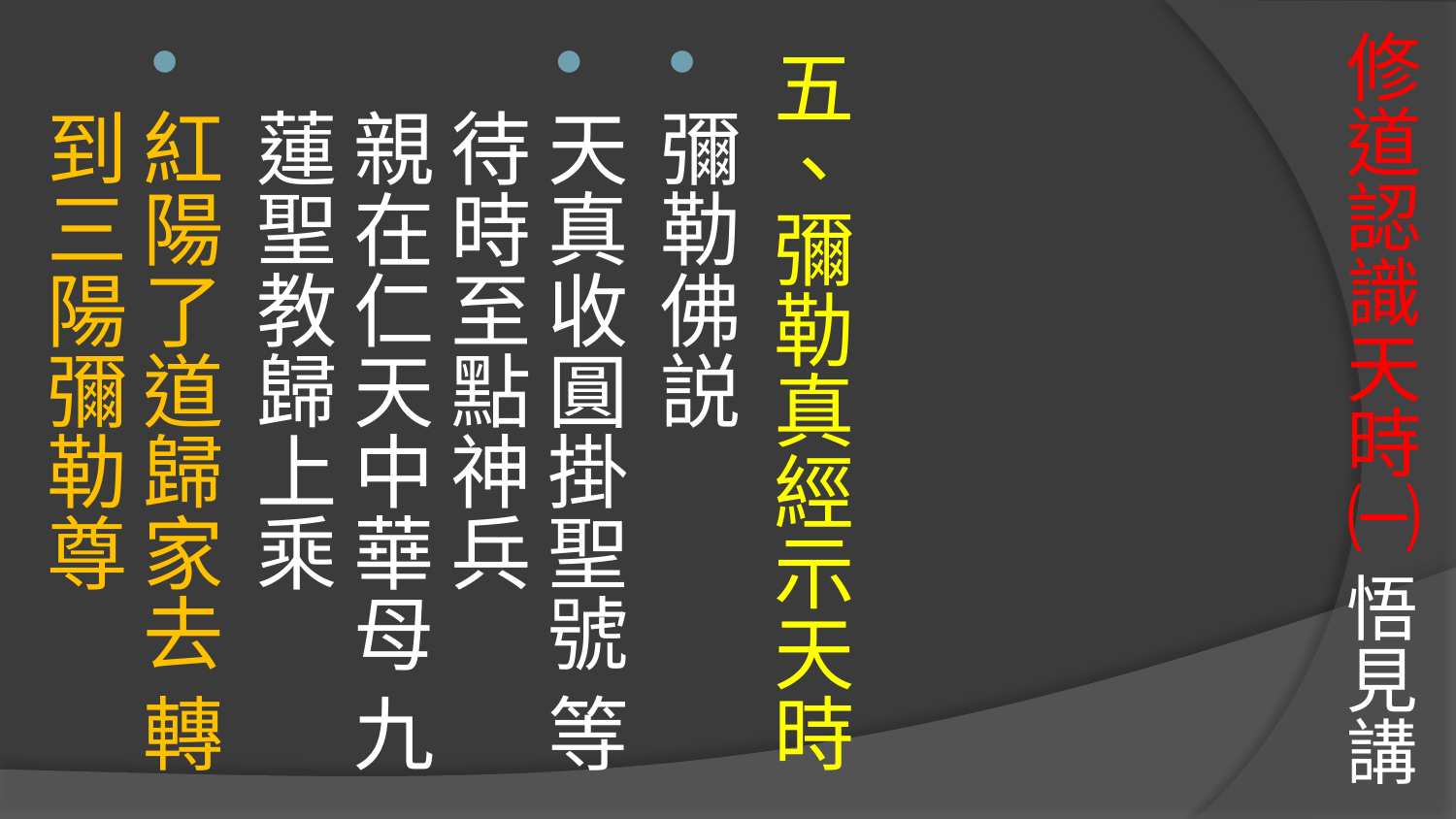

# 修道認識天時㈠ 悟見講
五、彌勒真經示天時
彌勒佛説
天真收圓掛聖號 等待時至點神兵
親在仁天中華母 九蓮聖教歸上乘
紅陽了道歸家去 轉到三陽彌勒尊